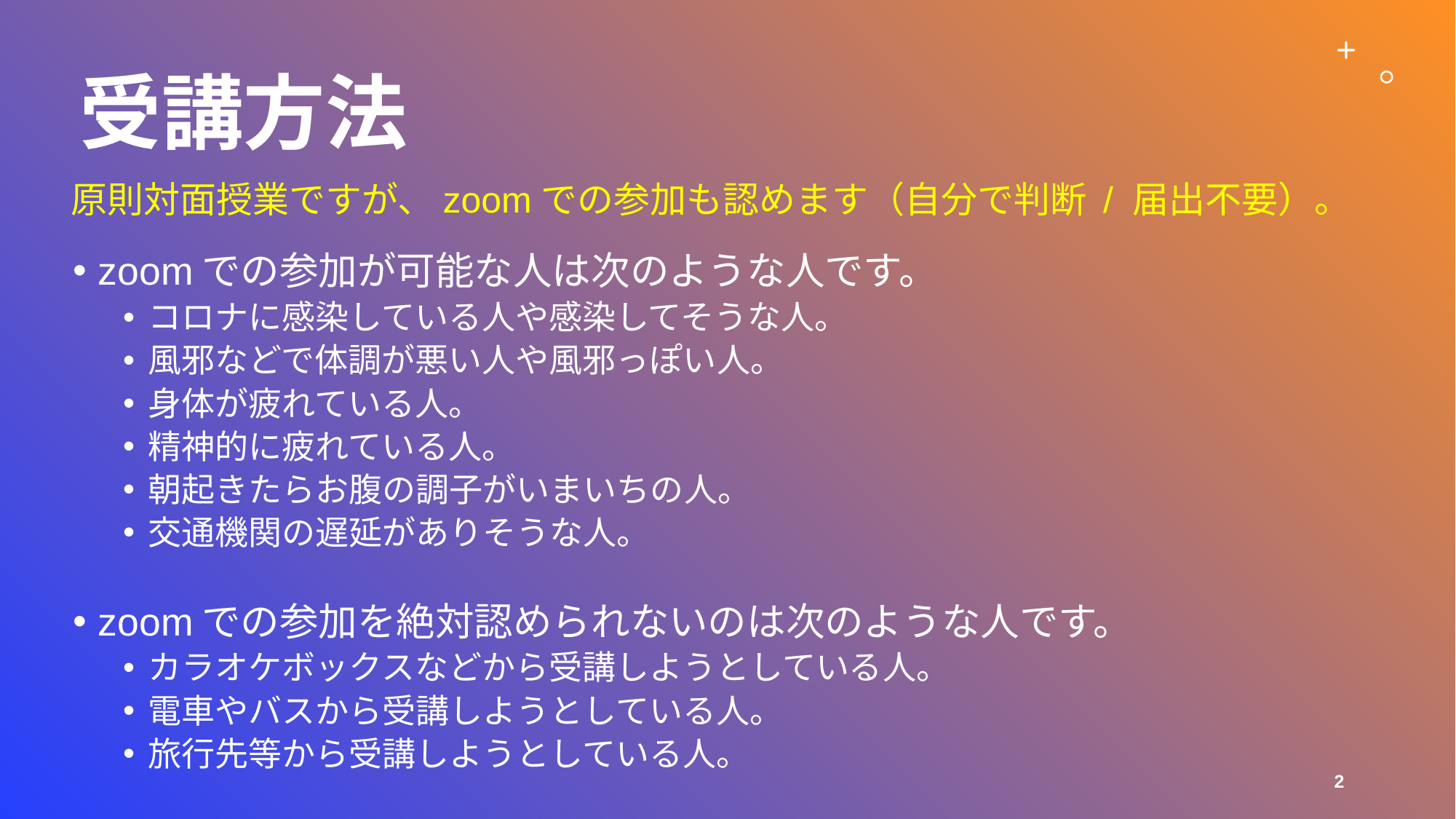

# 受講方法
原則対面授業ですが、zoomでの参加も認めます（自分で判断 / 届出不要）。
zoomでの参加が可能な人は次のような人です。
コロナに感染している人や感染してそうな人。
風邪などで体調が悪い人や風邪っぽい人。
身体が疲れている人。
精神的に疲れている人。
朝起きたらお腹の調子がいまいちの人。
交通機関の遅延がありそうな人。
zoomでの参加を絶対認められないのは次のような人です。
カラオケボックスなどから受講しようとしている人。
電車やバスから受講しようとしている人。
旅行先等から受講しようとしている人。
2